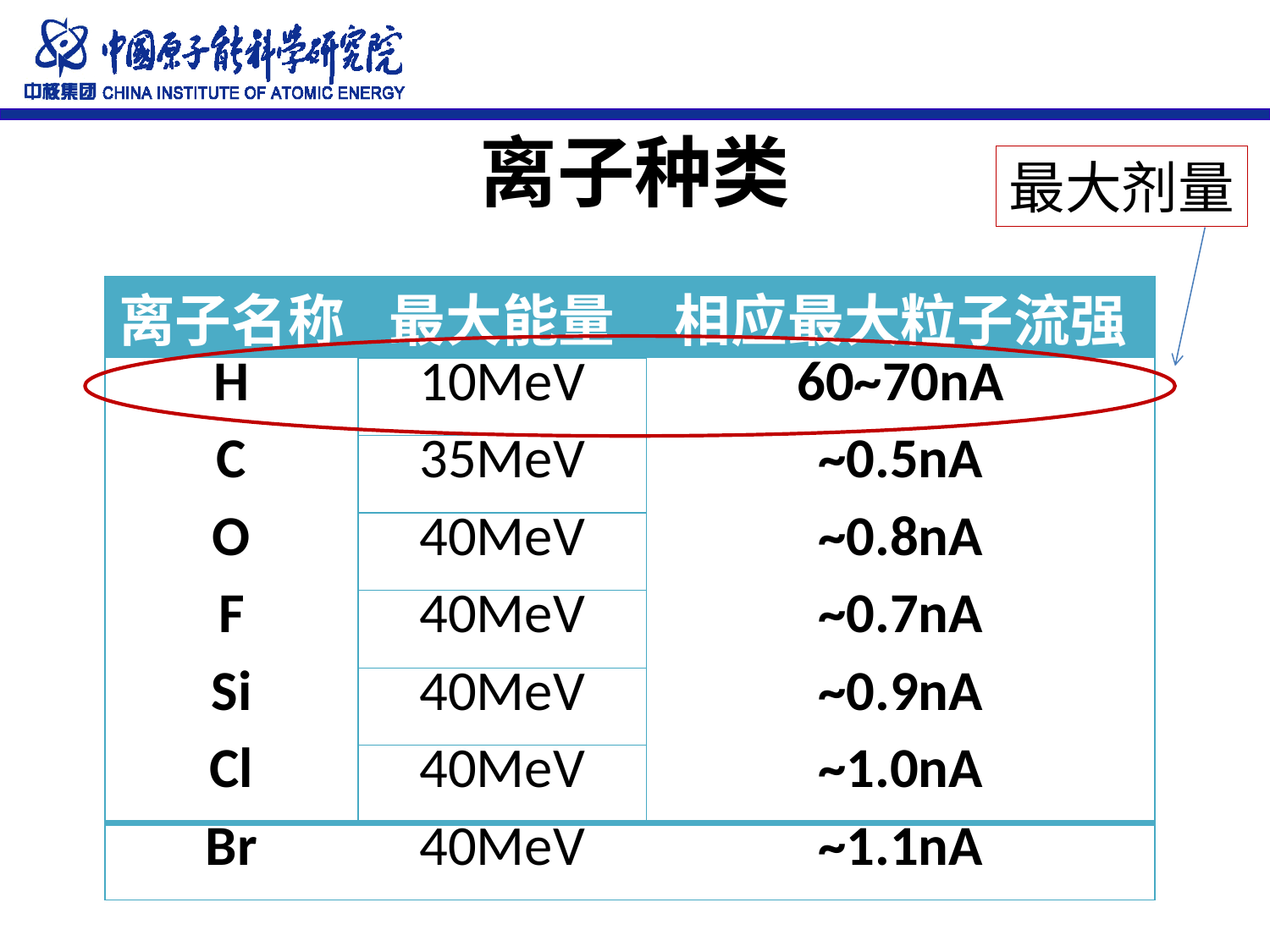

# 离子种类
最大剂量
| 离子名称 | 最大能量 | 相应最大粒子流强 |
| --- | --- | --- |
| H | 10MeV | 60~70nA |
| C | 35MeV | ~0.5nA |
| O | 40MeV | ~0.8nA |
| F | 40MeV | ~0.7nA |
| Si | 40MeV | ~0.9nA |
| Cl | 40MeV | ~1.0nA |
| Br | 40MeV | ~1.1nA |